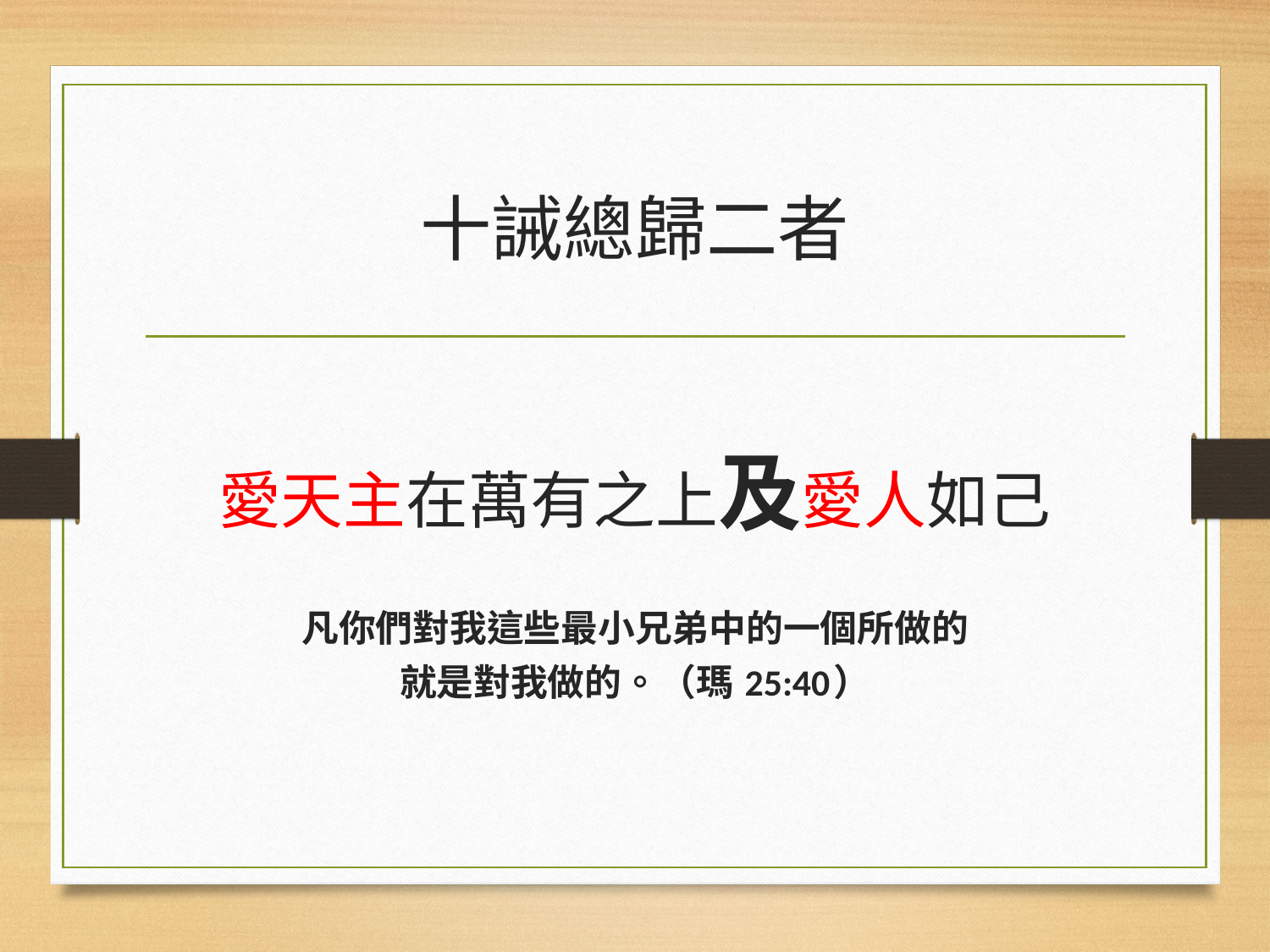

# 十誡總歸二者
愛天主在萬有之上及愛人如己

凡你們對我這些最小兄弟中的一個所做的
就是對我做的。（瑪 25:40）